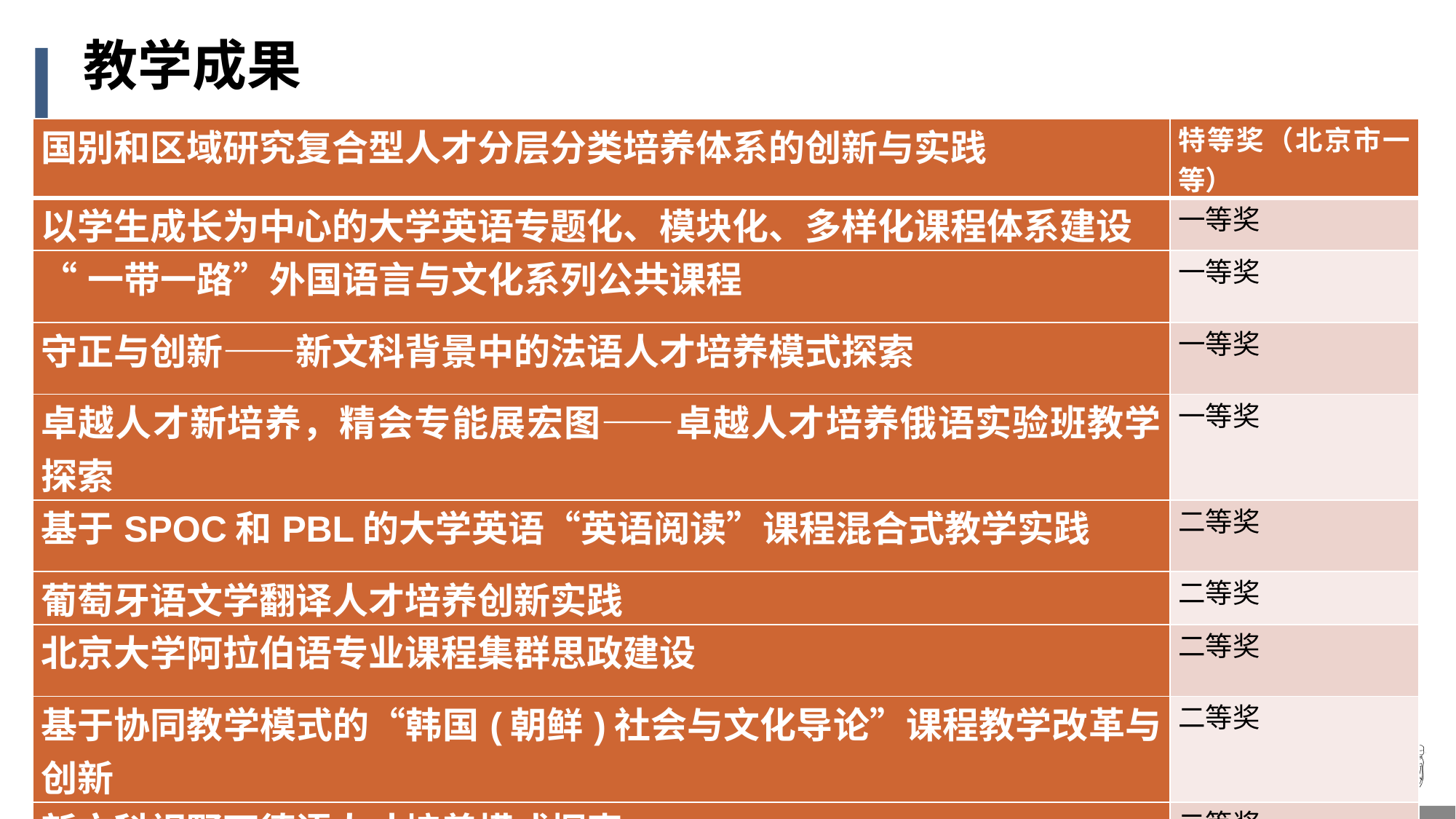

# 教学成果
| 国别和区域研究复合型人才分层分类培养体系的创新与实践 | 特等奖（北京市一 等） |
| --- | --- |
| 以学生成长为中心的大学英语专题化、模块化、多样化课程体系建设 | 一等奖 |
| “一带一路”外国语言与文化系列公共课程 | 一等奖 |
| 守正与创新——新文科背景中的法语人才培养模式探索 | 一等奖 |
| 卓越人才新培养，精会专能展宏图——卓越人才培养俄语实验班教学探索 | 一等奖 |
| 基于SPOC和PBL的大学英语“英语阅读”课程混合式教学实践 | 二等奖 |
| 葡萄牙语文学翻译人才培养创新实践 | 二等奖 |
| 北京大学阿拉伯语专业课程集群思政建设 | 二等奖 |
| 基于协同教学模式的“韩国(朝鲜)社会与文化导论”课程教学改革与创新 | 二等奖 |
| 新文科视野下德语人才培养模式探索 | 二等奖 |